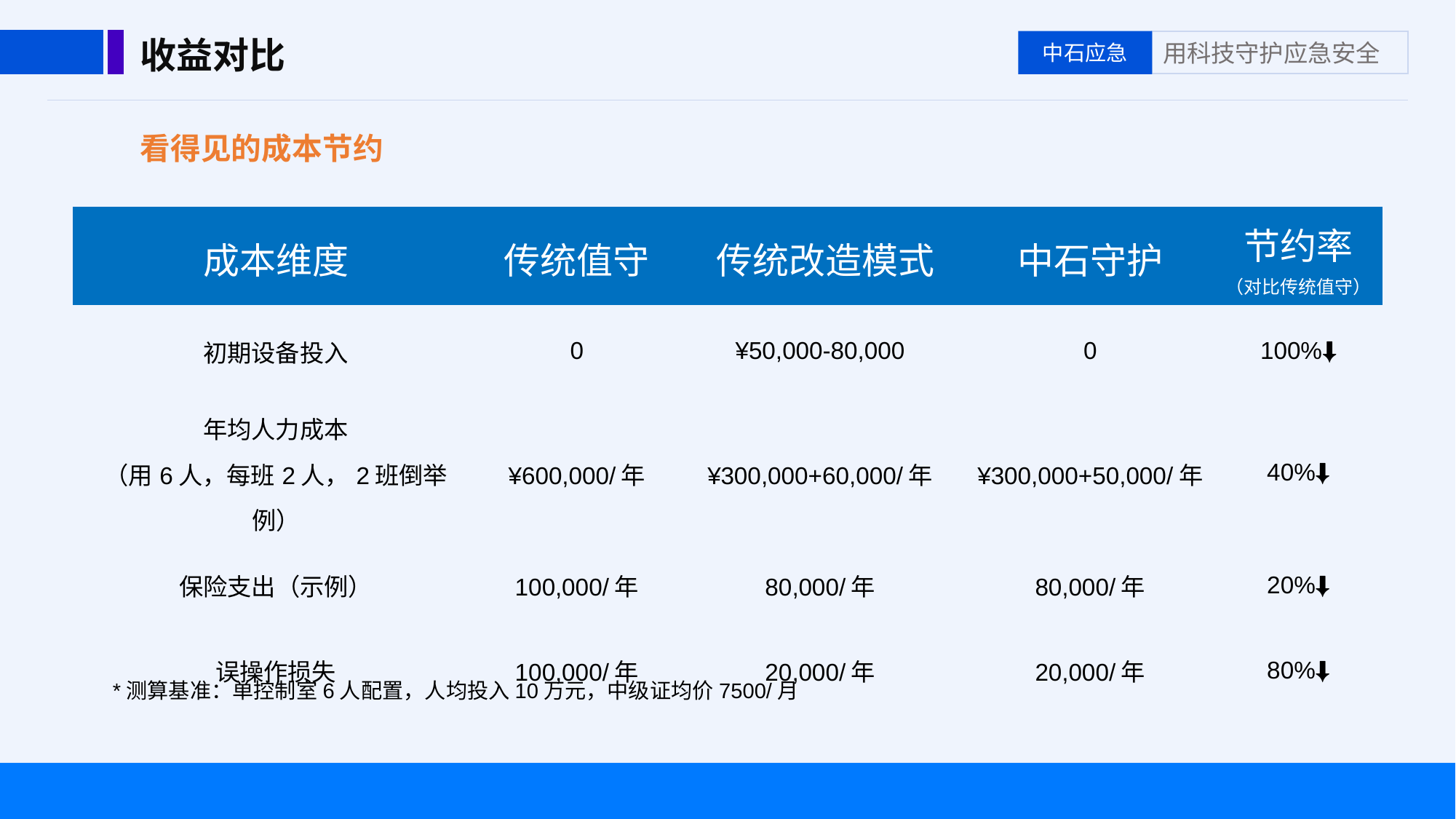

收益对比
看得见的成本节约
| 成本维度 | 传统值守 | ​传统改造模式 | 中石守护 | 节约率 （对比传统值守） |
| --- | --- | --- | --- | --- |
| 初期设备投入 | 0 | ¥50,000-80,000 | 0 | 100%⬇ |
| 年均人力成本 （用6人，每班2人，2班倒举例） | ¥600,000/年 | ¥300,000+60,000/年 | ¥300,000+50,000/年 | 40%⬇ |
| 保险支出（示例） | 100,000/年 | 80,000/年 | 80,000/年 | 20%⬇ |
| 误操作损失 | 100,000/年 | 20,000/年 | 20,000/年 | 80%⬇ |
*测算基准：单控制室6人配置，人均投入10万元，中级证均价7500/月